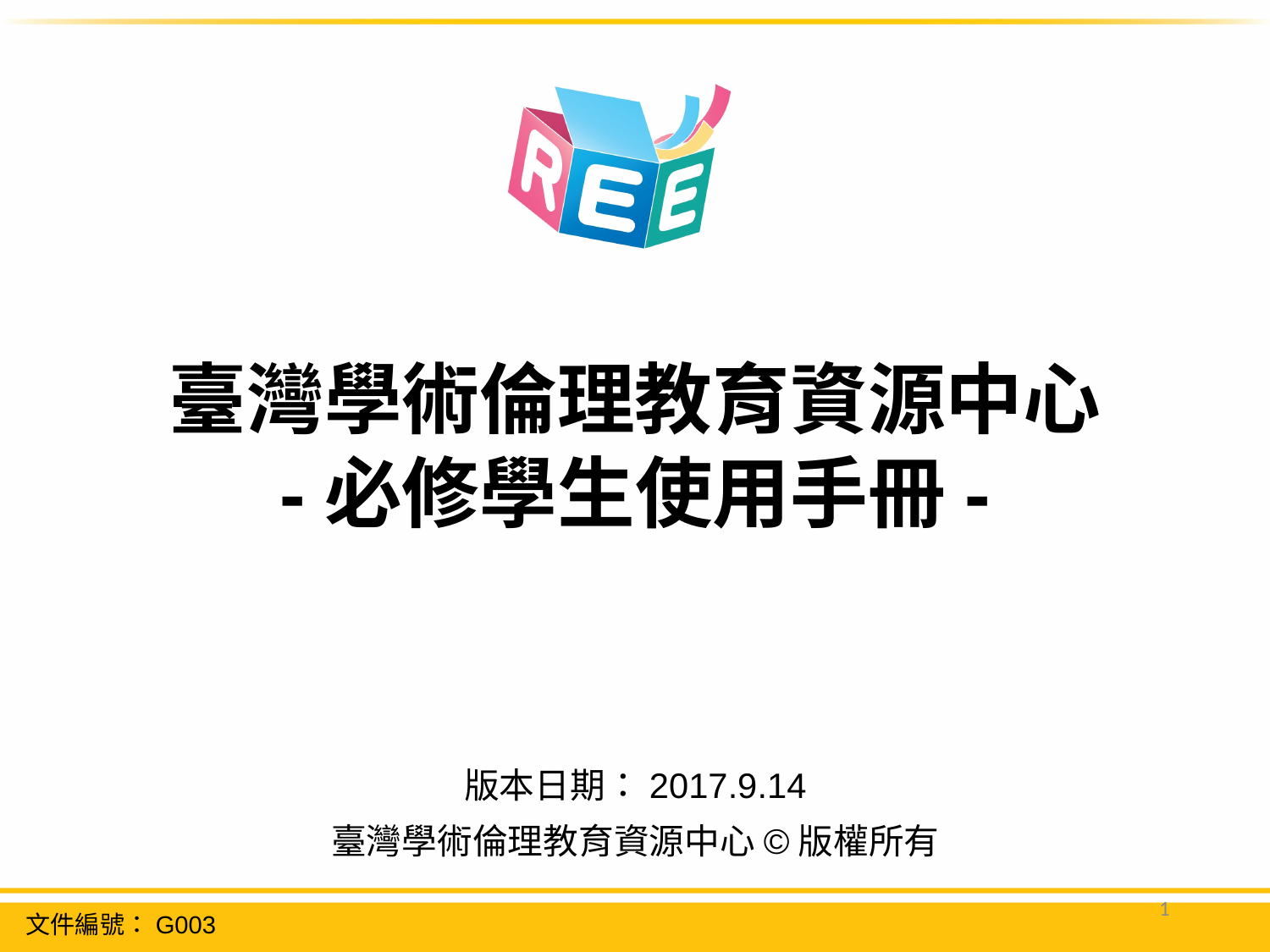

臺灣學術倫理教育資源中心
-必修學生使用手冊-
版本日期：2017.9.14
臺灣學術倫理教育資源中心©版權所有
1
文件編號：G003